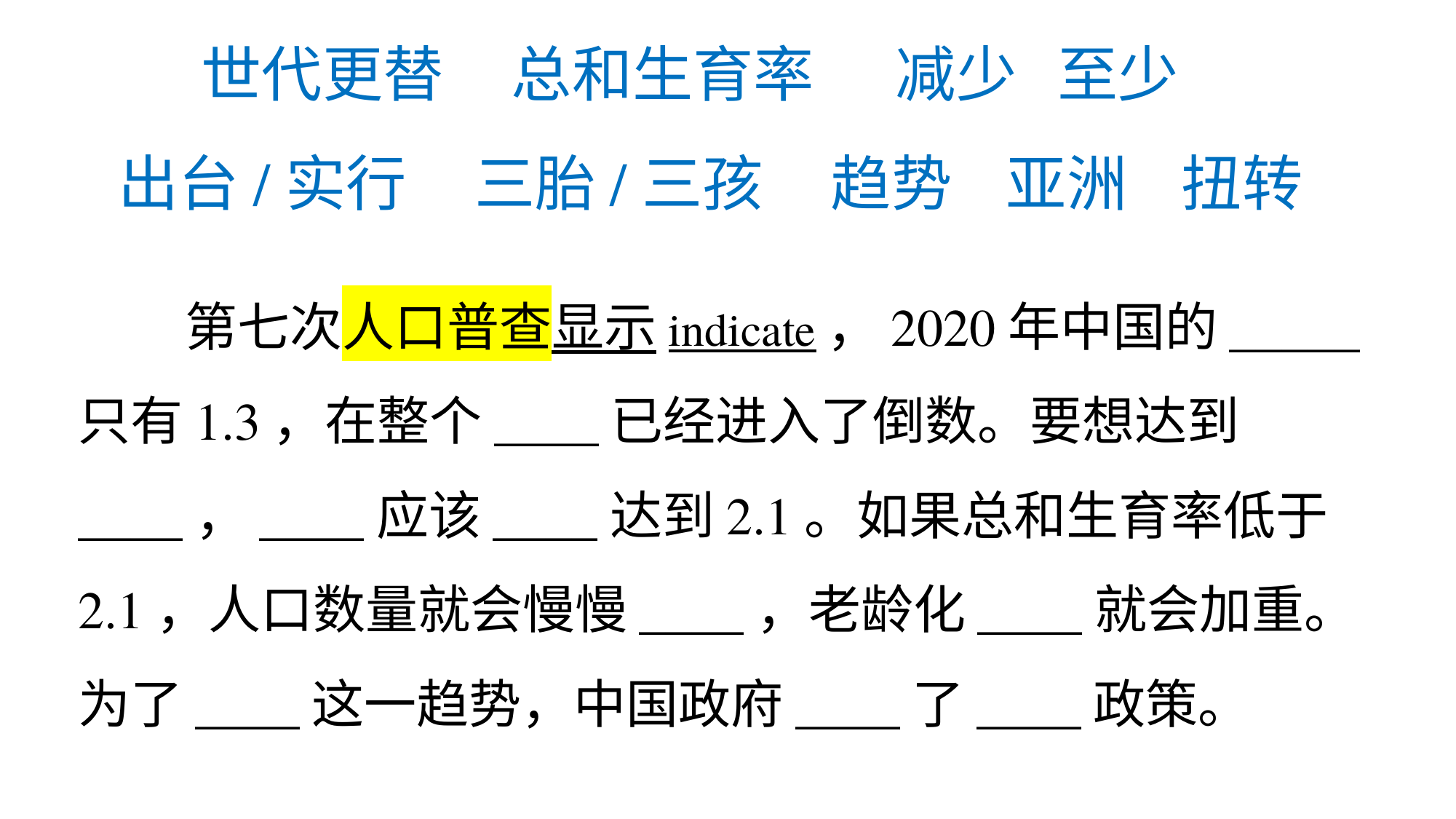

# 世代更替     总和生育率      减少   至少 出台/实行     三胎/三孩     趋势    亚洲    扭转
        第七次人口普查显示indicate，2020年中国的_____只有1.3，在整个____已经进入了倒数。要想达到____，____应该____达到2.1。如果总和生育率低于2.1，人口数量就会慢慢____，老龄化____就会加重。为了____这一趋势，中国政府____了____政策。